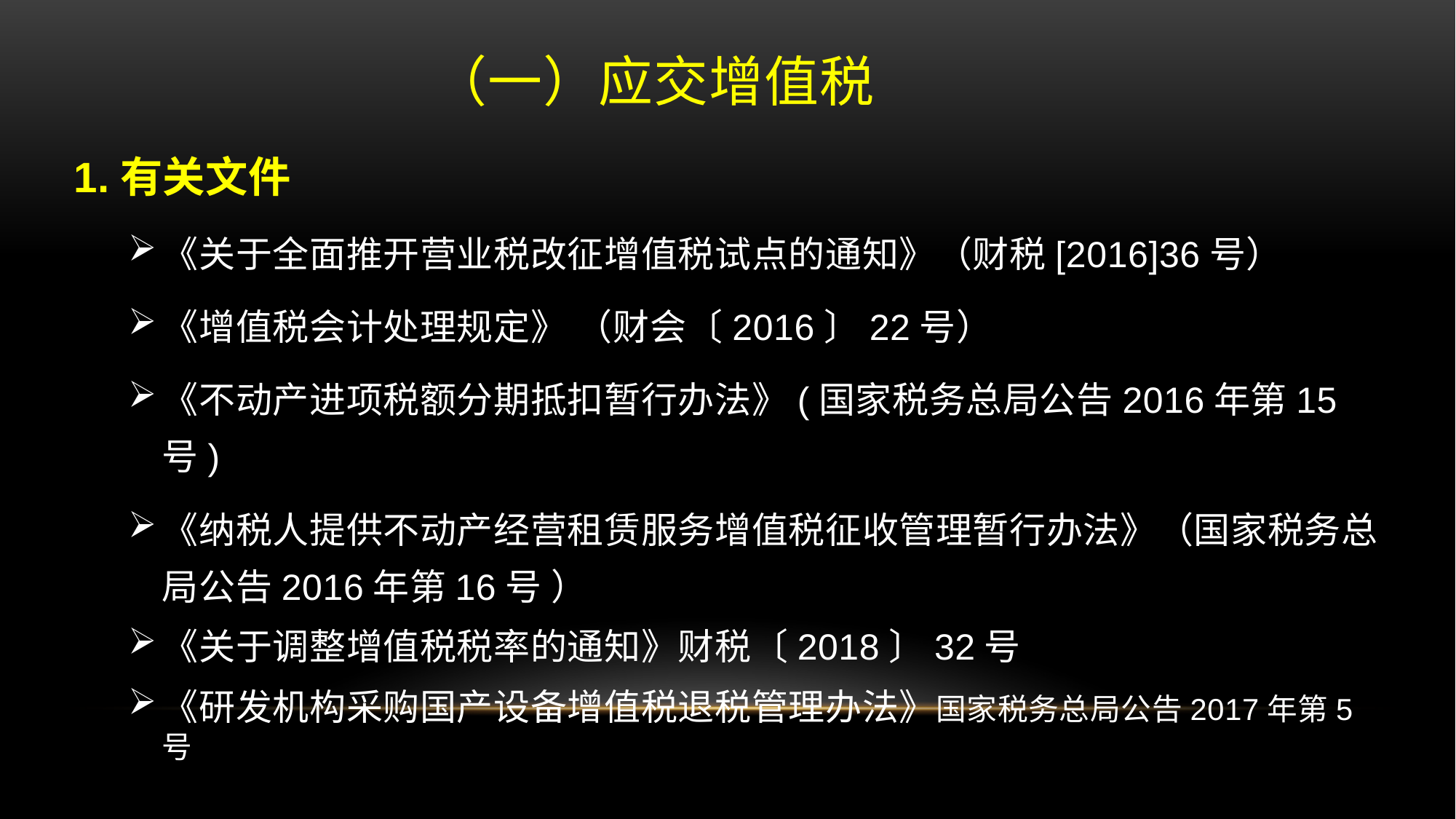

# （一）应交增值税
1.有关文件
《关于全面推开营业税改征增值税试点的通知》（财税[2016]36号）
《增值税会计处理规定》 （财会〔2016〕22号）
《不动产进项税额分期抵扣暂行办法》(国家税务总局公告2016年第15号)
《纳税人提供不动产经营租赁服务增值税征收管理暂行办法》（国家税务总局公告2016年第16号 ）
《关于调整增值税税率的通知》财税〔2018〕32号
《研发机构采购国产设备增值税退税管理办法》国家税务总局公告2017年第5号
11